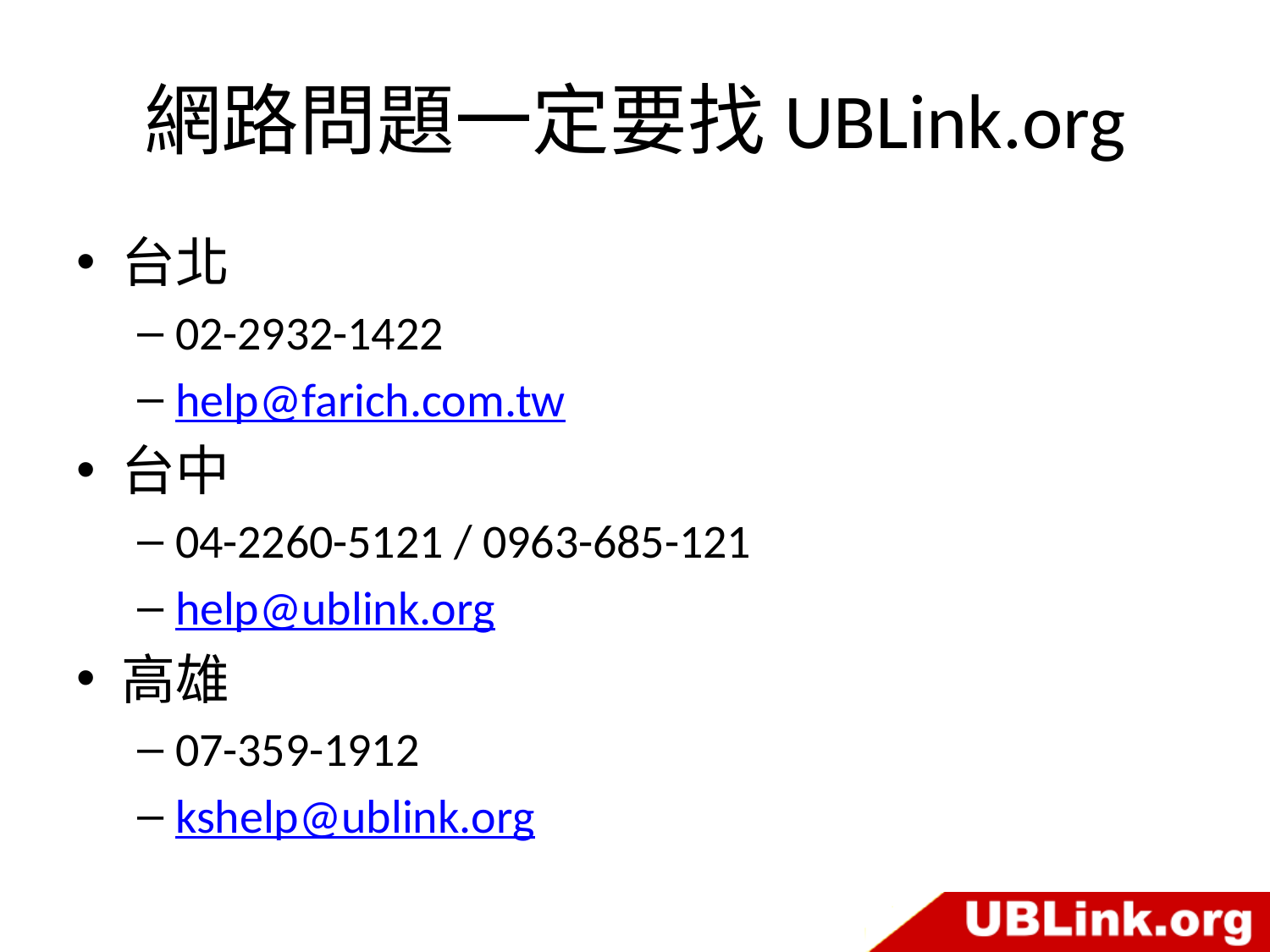

# 網路問題一定要找UBLink.org
台北
02-2932-1422
help@farich.com.tw
台中
04-2260-5121 / 0963-685-121
help@ublink.org
高雄
07-359-1912
kshelp@ublink.org